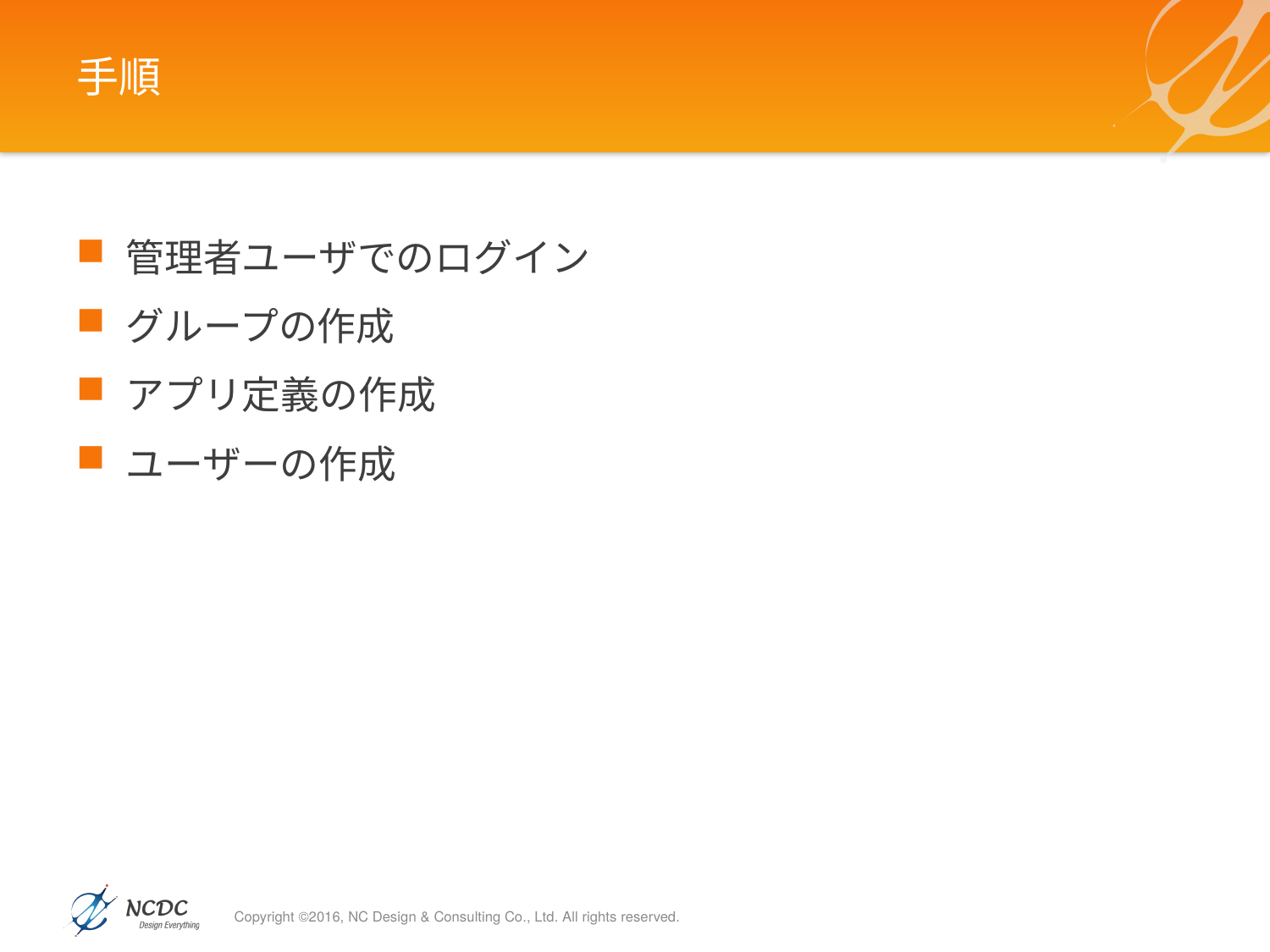

# 手順
管理者ユーザでのログイン
グループの作成
アプリ定義の作成
ユーザーの作成